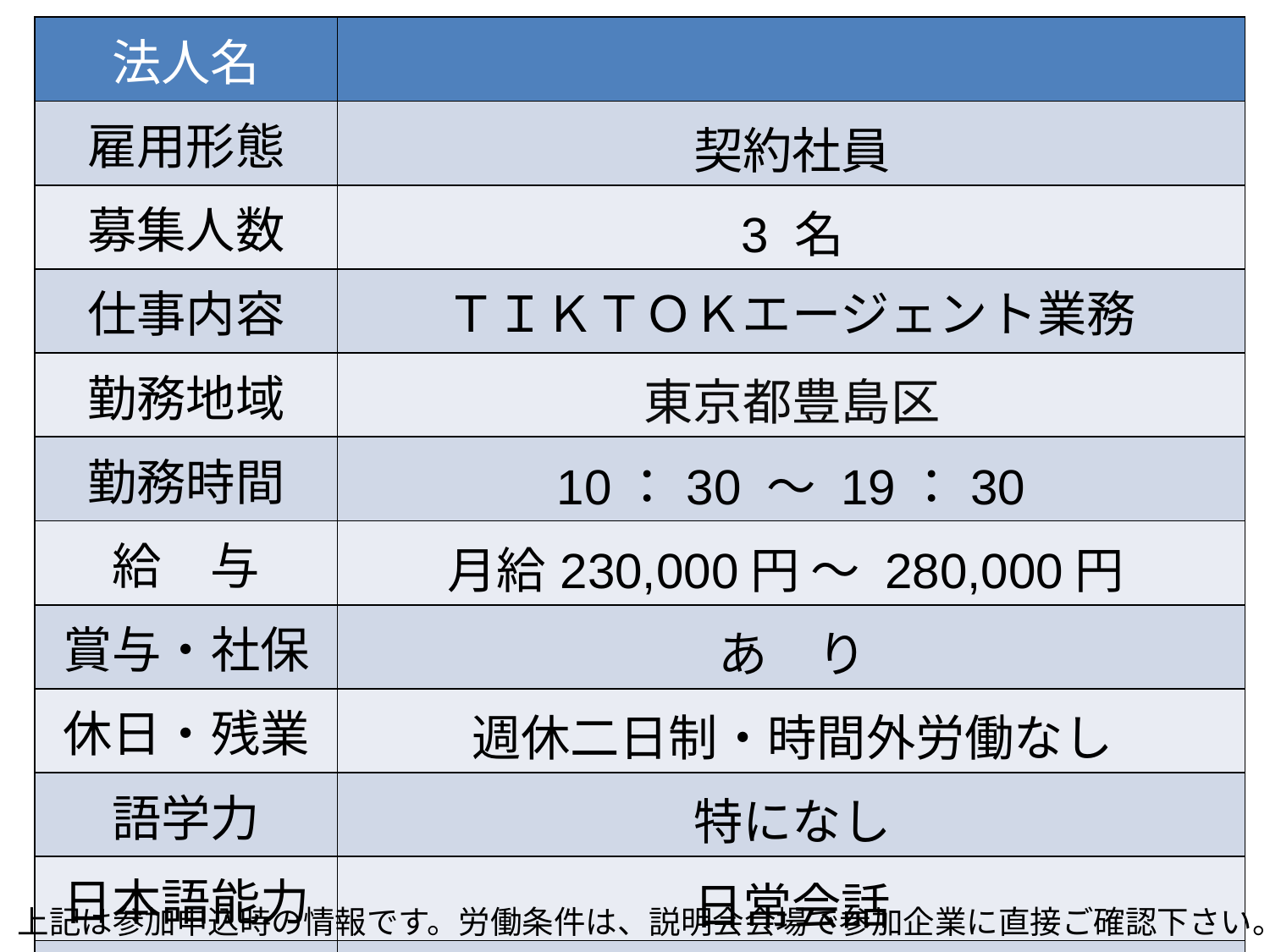

| 法人名 |  |
| --- | --- |
| 雇用形態 | 契約社員 |
| 募集人数 | 3 名 |
| 仕事内容 | ＴＩＫＴＯＫエージェント業務 |
| 勤務地域 | 東京都豊島区 |
| 勤務時間 | 10：30 ～ 19：30 |
| 給　与 | 月給230,000円 ～ 280,000円 |
| 賞与・社保 | あ　り |
| 休日・残業 | 週休二日制・時間外労働なし |
| 語学力 | 特になし |
| 日本語能力 | 日常会話 |
| その他 | 実力・成果重視で高収入も可能 |
上記は参加申込時の情報です。労働条件は、説明会会場で参加企業に直接ご確認下さい。